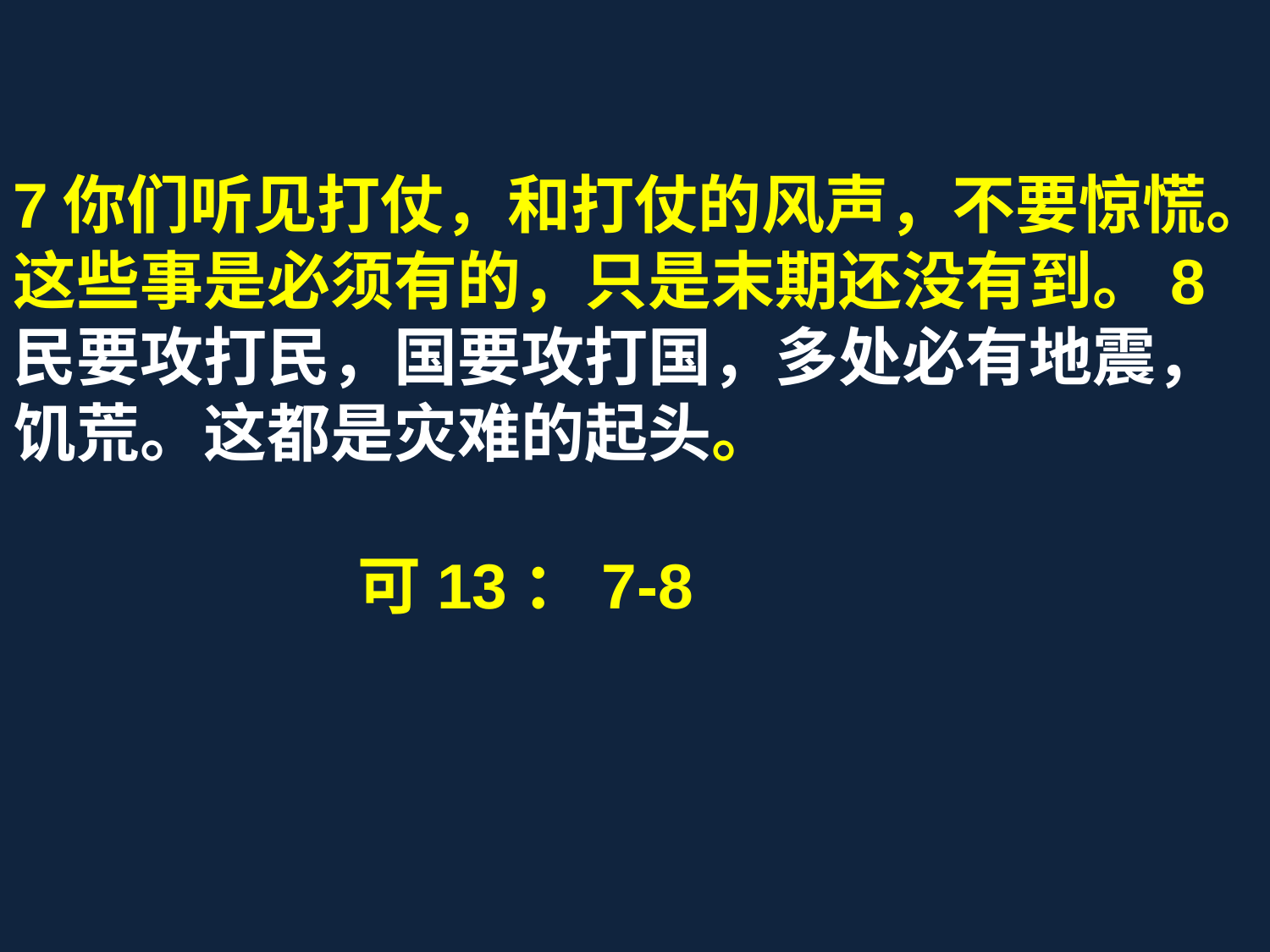

7你们听见打仗，和打仗的风声，不要惊慌。这些事是必须有的，只是末期还没有到。8民要攻打民，国要攻打国，多处必有地震，饥荒。这都是灾难的起头。
                        可13：7-8